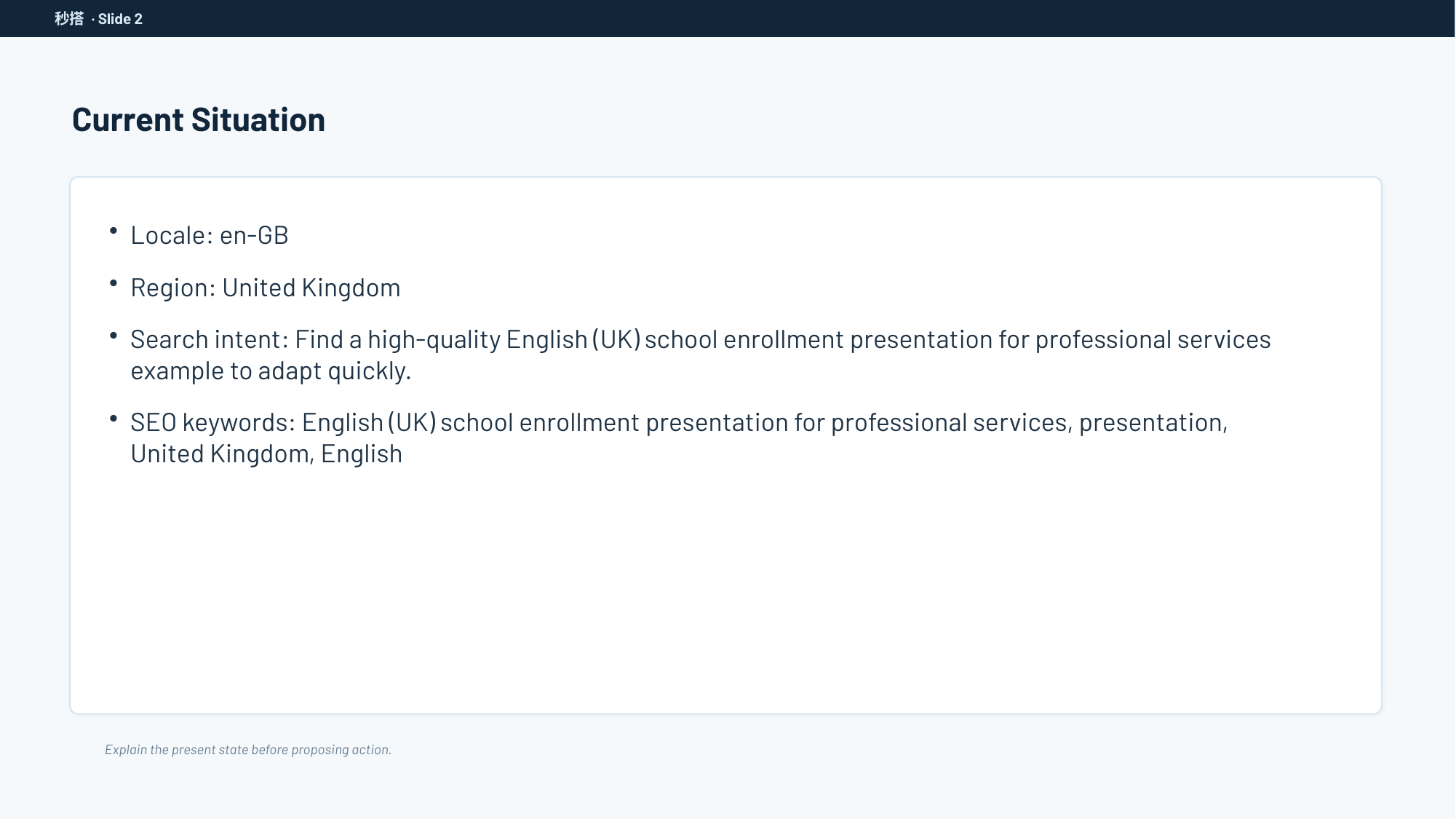

秒搭 · Slide 2
Current Situation

Locale: en-GB
Region: United Kingdom
Search intent: Find a high-quality English (UK) school enrollment presentation for professional services example to adapt quickly.
SEO keywords: English (UK) school enrollment presentation for professional services, presentation, United Kingdom, English
Explain the present state before proposing action.